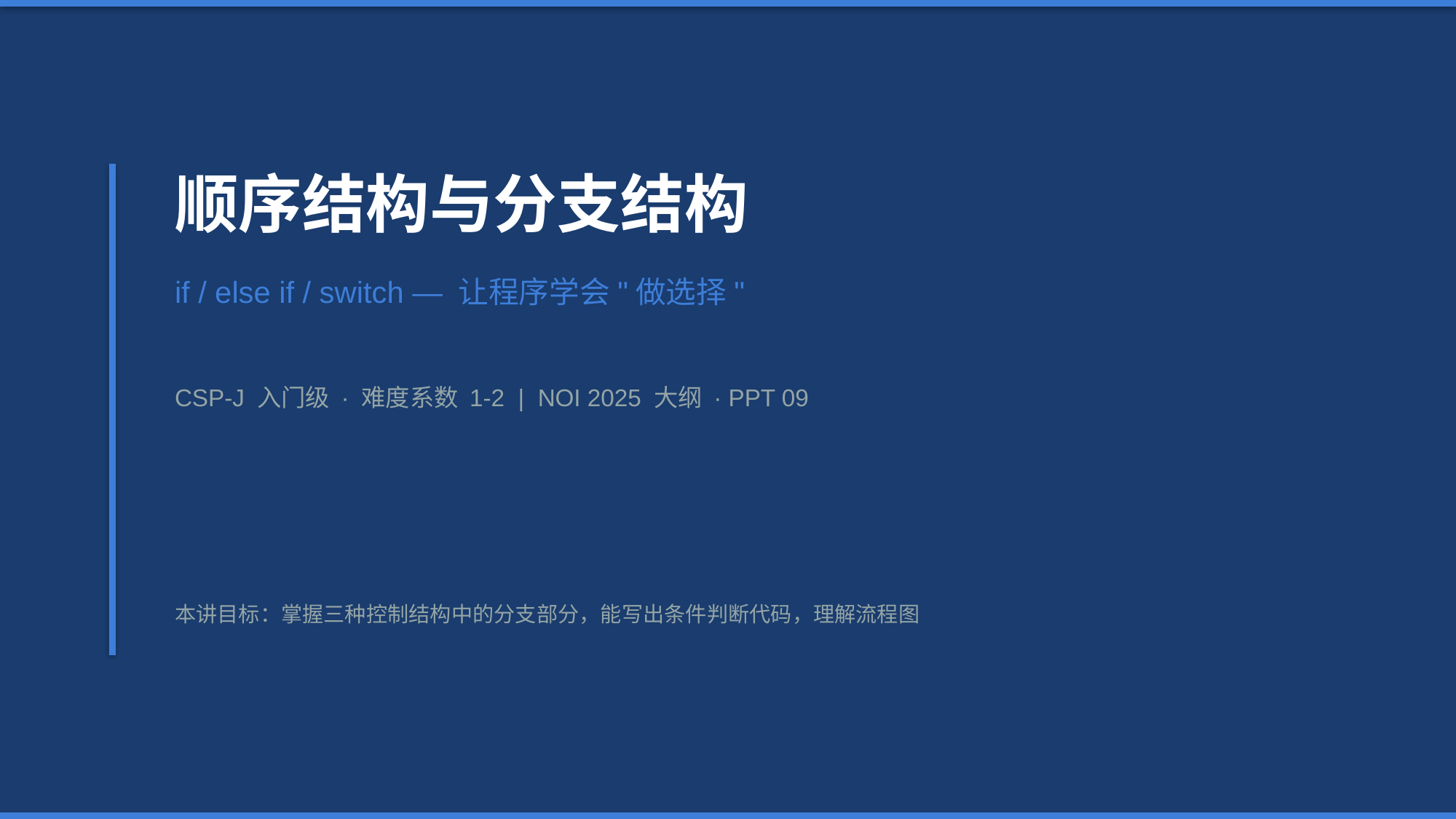

顺序结构与分支结构
if / else if / switch — 让程序学会"做选择"
CSP-J 入门级 · 难度系数 1-2  |  NOI 2025 大纲 · PPT 09
本讲目标：掌握三种控制结构中的分支部分，能写出条件判断代码，理解流程图